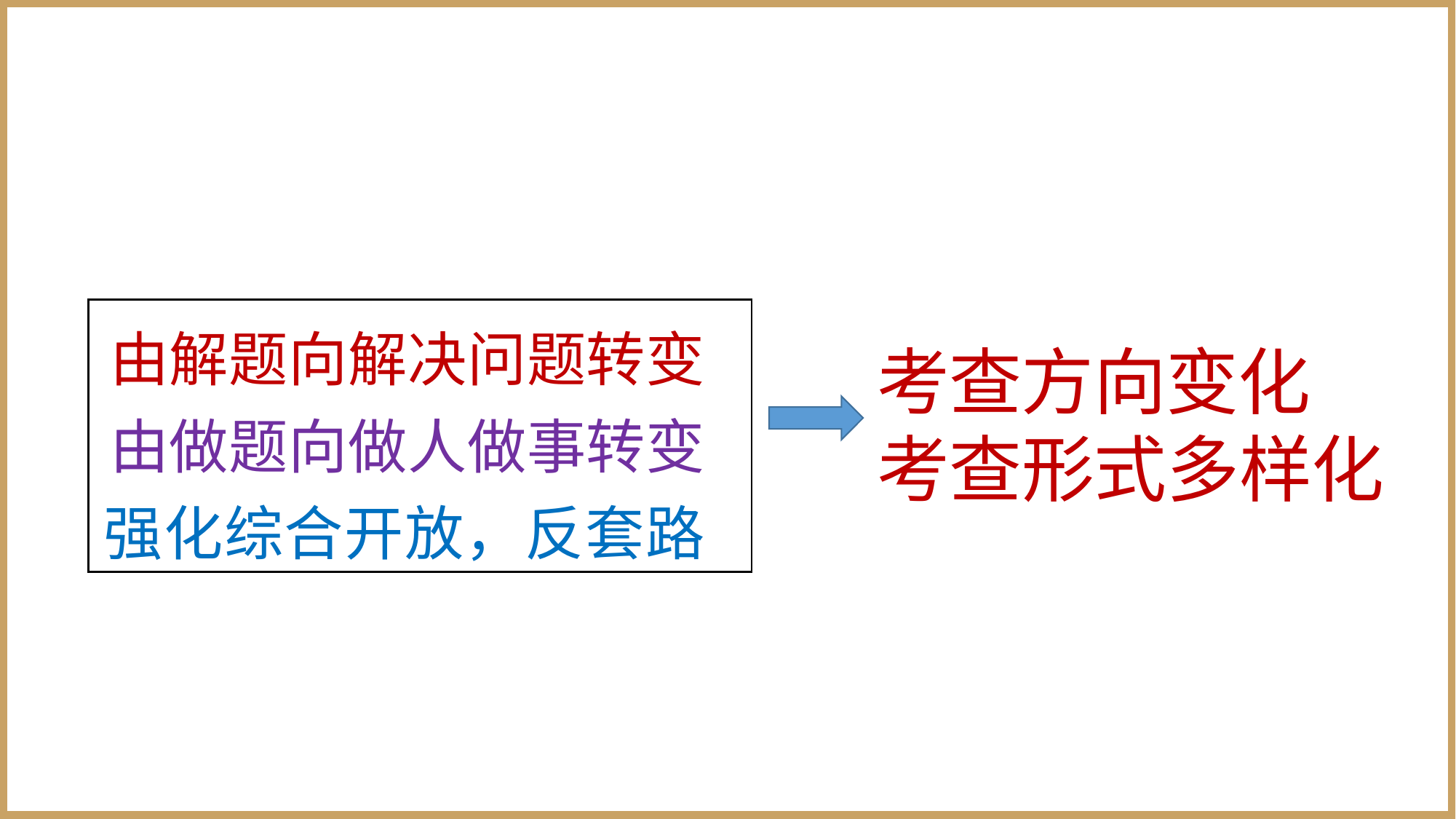

| 由解题向解决问题转变 由做题向做人做事转变 强化综合开放，反套路 |
| --- |

考查方向变化
考查形式多样化